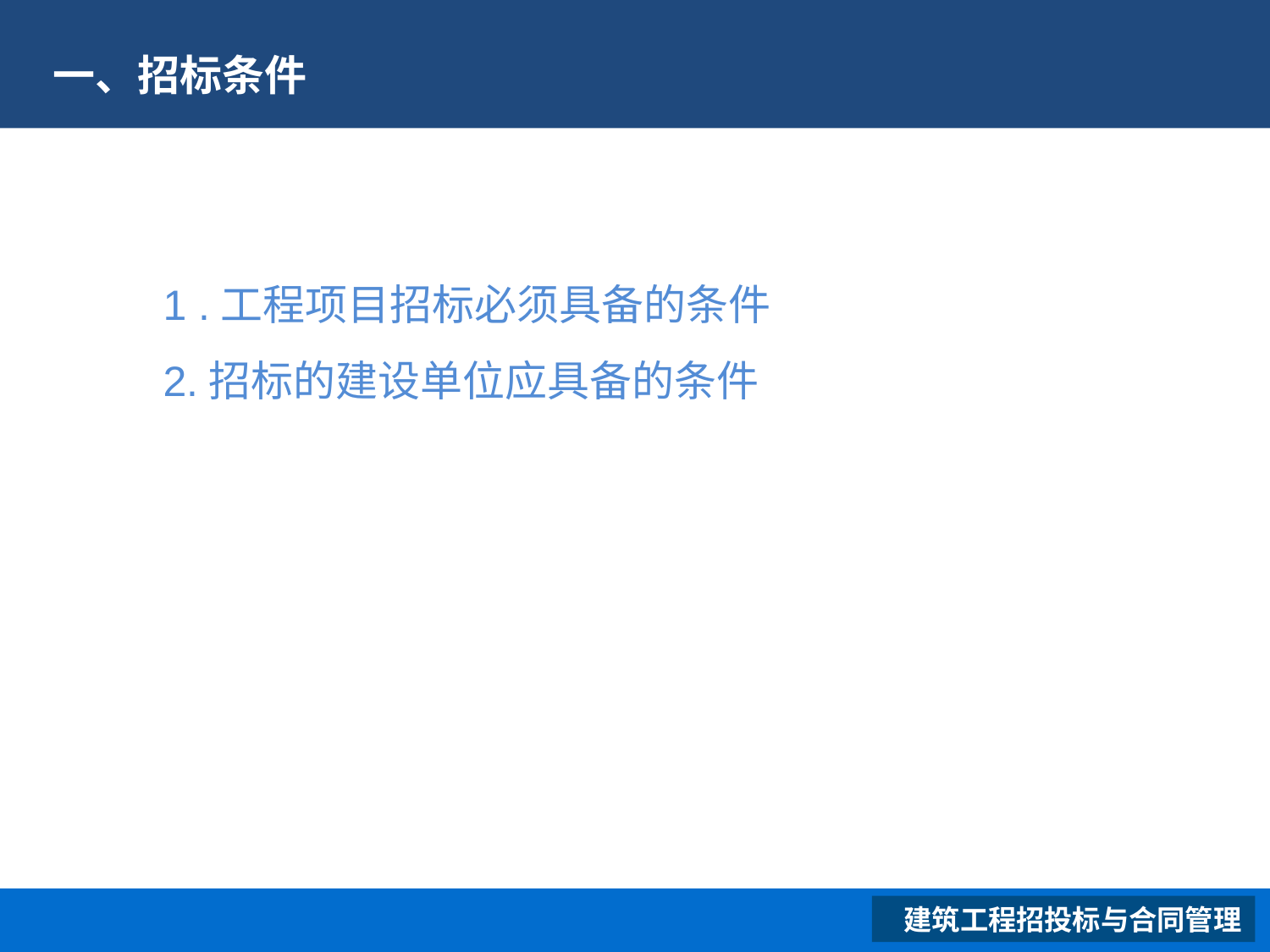

# 一、招标条件
   1 .工程项目招标必须具备的条件
   2.招标的建设单位应具备的条件

  建筑工程招投标与合同管理
XXXXXXXXXXXXXXXXXX